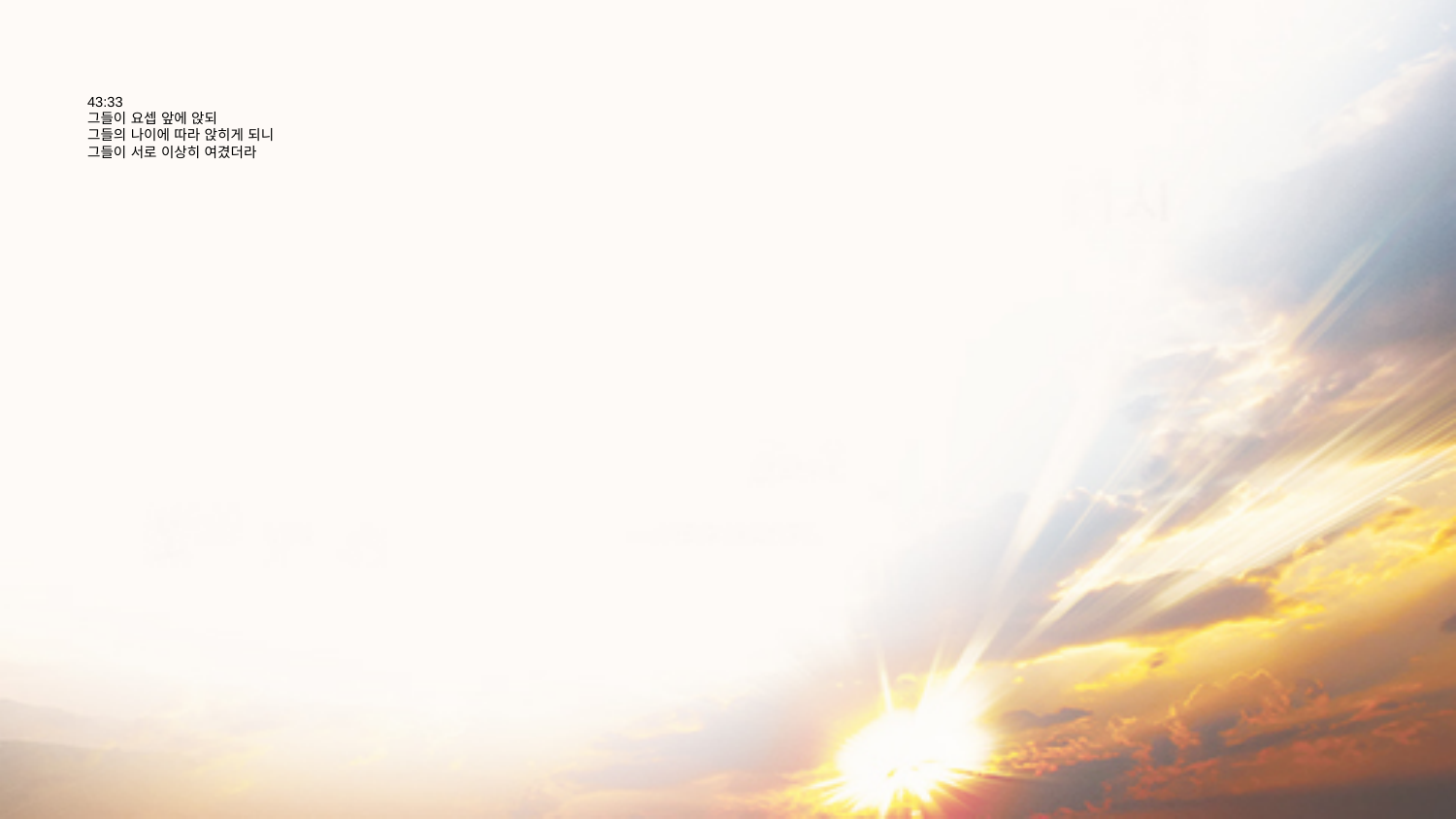

# 43:33 그들이 요셉 앞에 앉되 그들의 나이에 따라 앉히게 되니 그들이 서로 이상히 여겼더라